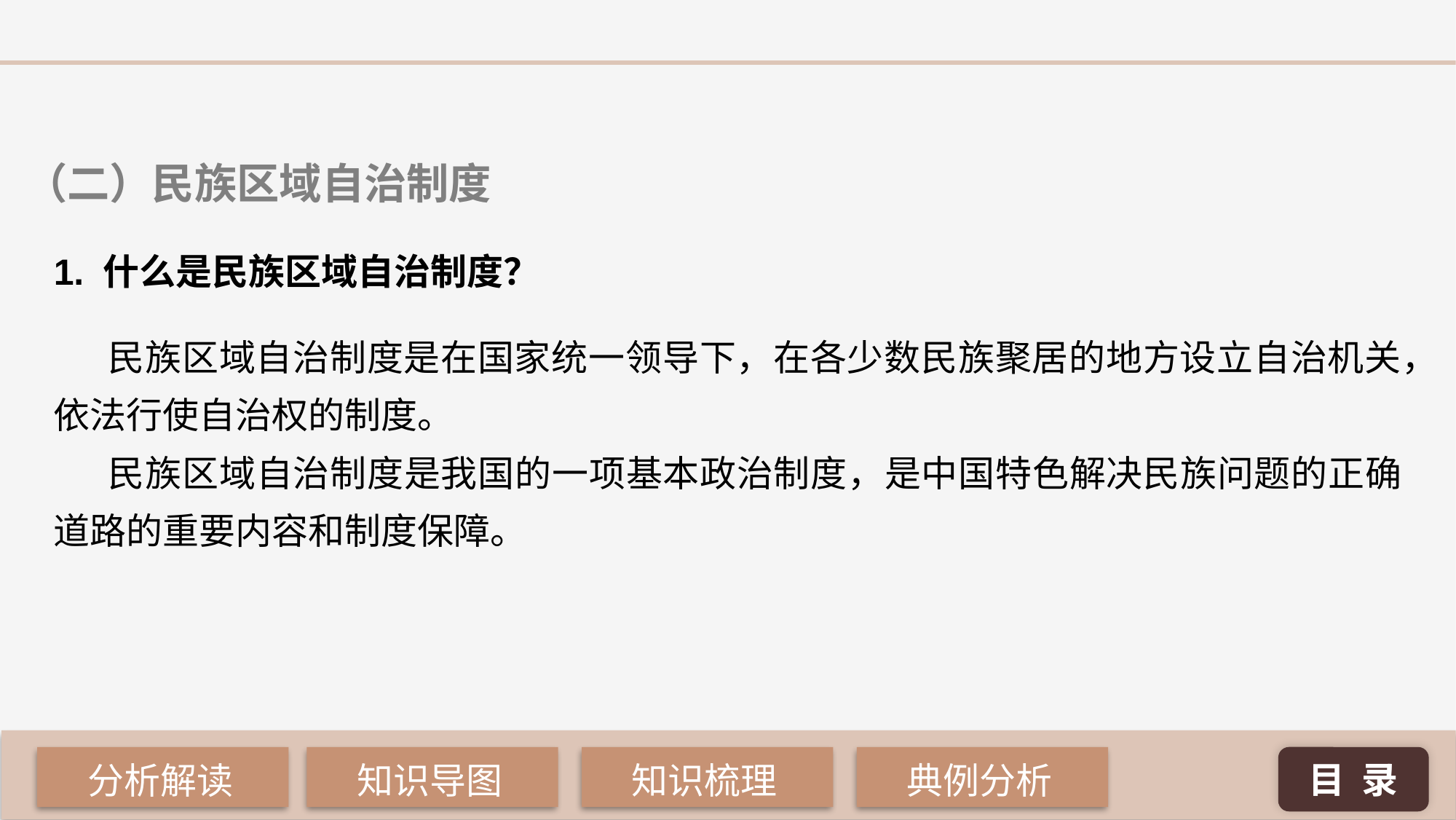

（二）民族区域自治制度
1. 什么是民族区域自治制度？
民族区域自治制度是在国家统一领导下，在各少数民族聚居的地方设立自治机关，依法行使自治权的制度。
民族区域自治制度是我国的一项基本政治制度，是中国特色解决民族问题的正确道路的重要内容和制度保障。